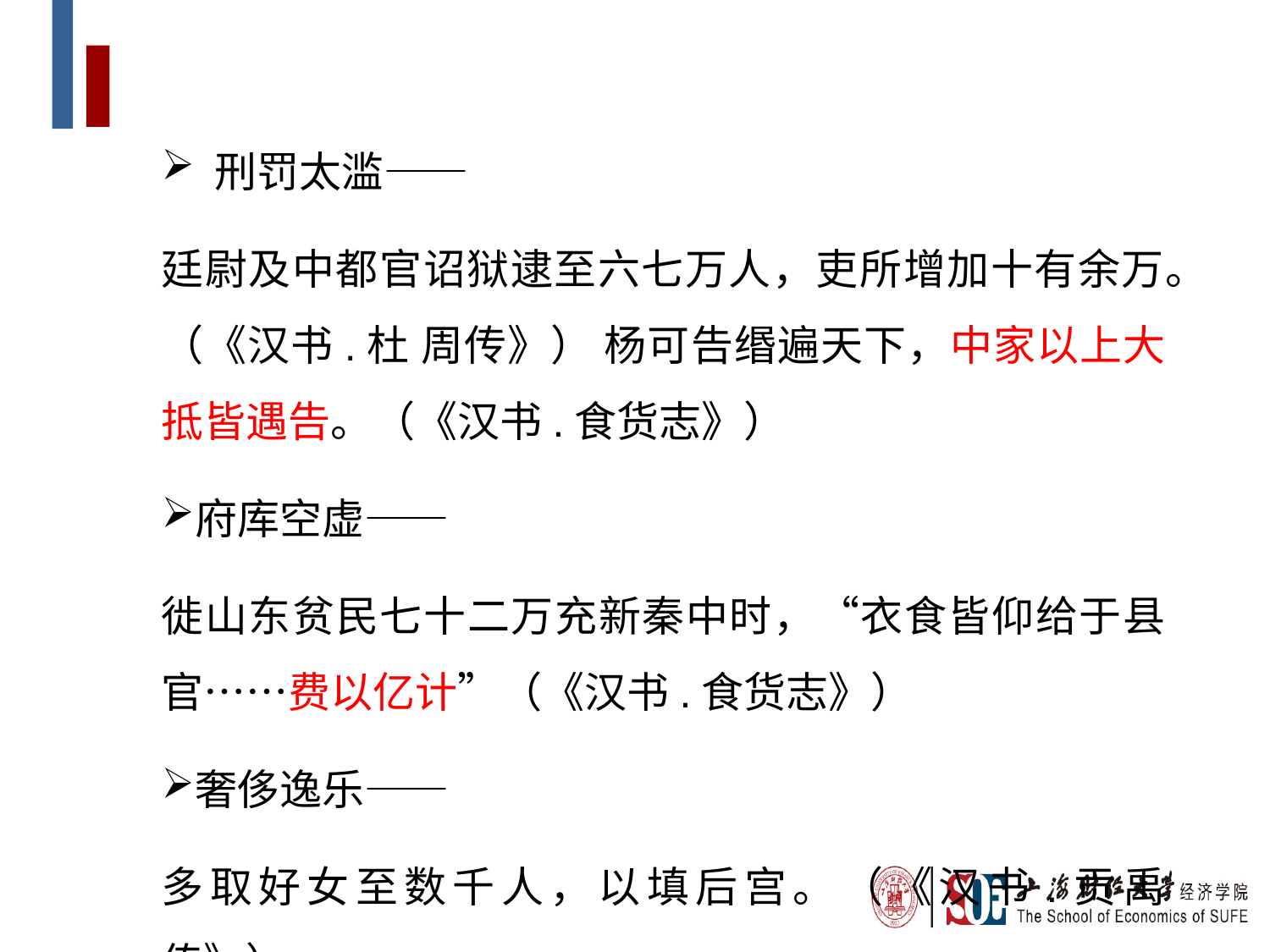

刑罚太滥——
廷尉及中都官诏狱逮至六七万人，吏所增加十有余万。（《汉书.杜 周传》） 杨可告缗遍天下，中家以上大抵皆遇告。（《汉书.食货志》）
府库空虚——
徙山东贫民七十二万充新秦中时，“衣食皆仰给于县官……费以亿计”（《汉书.食货志》）
奢侈逸乐——
多取好女至数千人，以填后宫。（《汉书.贡禹传》）